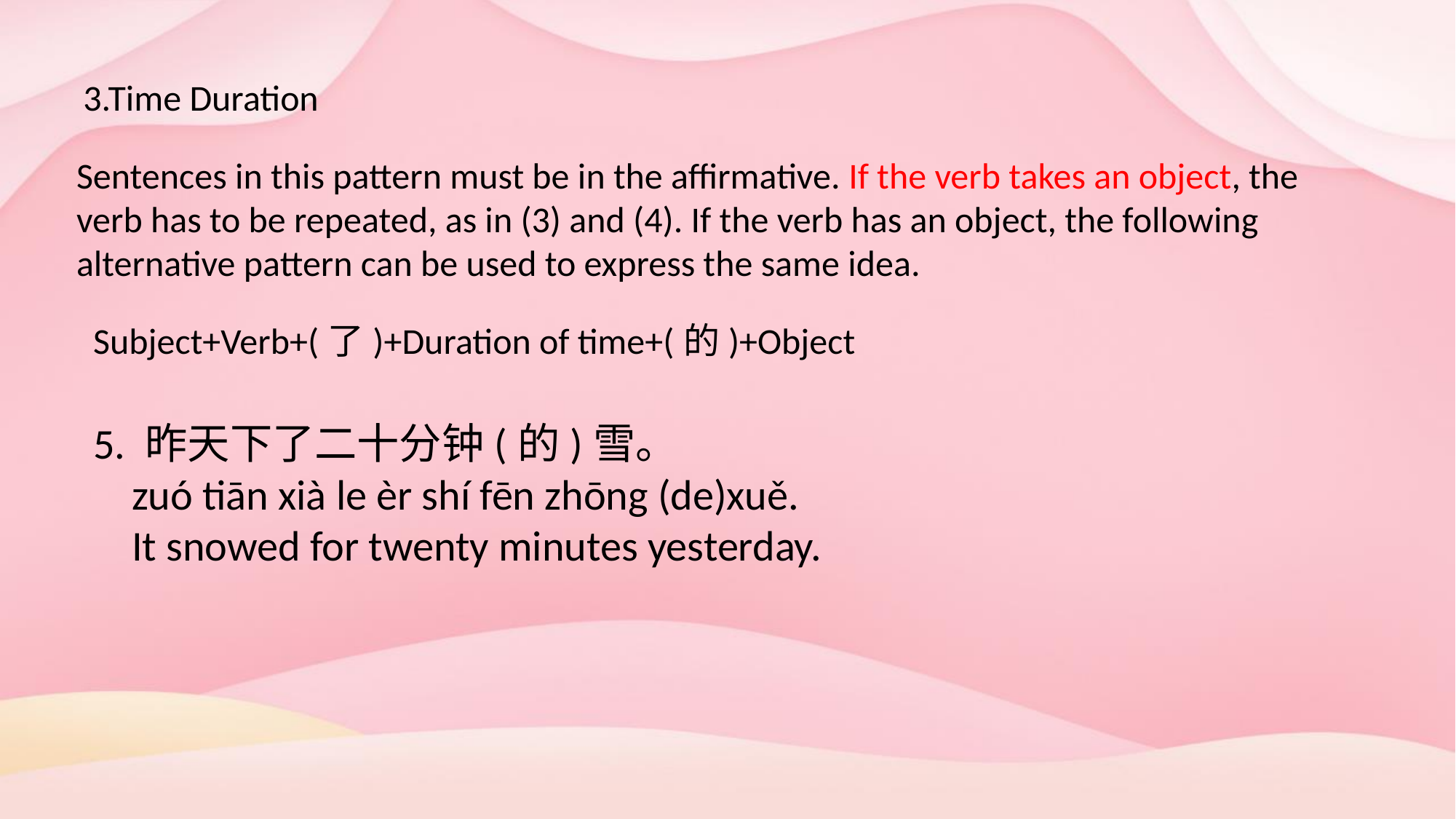

3.Time Duration
Sentences in this pattern must be in the affirmative. If the verb takes an object, the verb has to be repeated, as in (3) and (4). If the verb has an object, the following alternative pattern can be used to express the same idea.
Subject+Verb+(了)+Duration of time+(的)+Object
5. 昨天下了二十分钟(的)雪。
    zuó tiān xià le èr shí fēn zhōng (de)xuě.
    It snowed for twenty minutes yesterday.